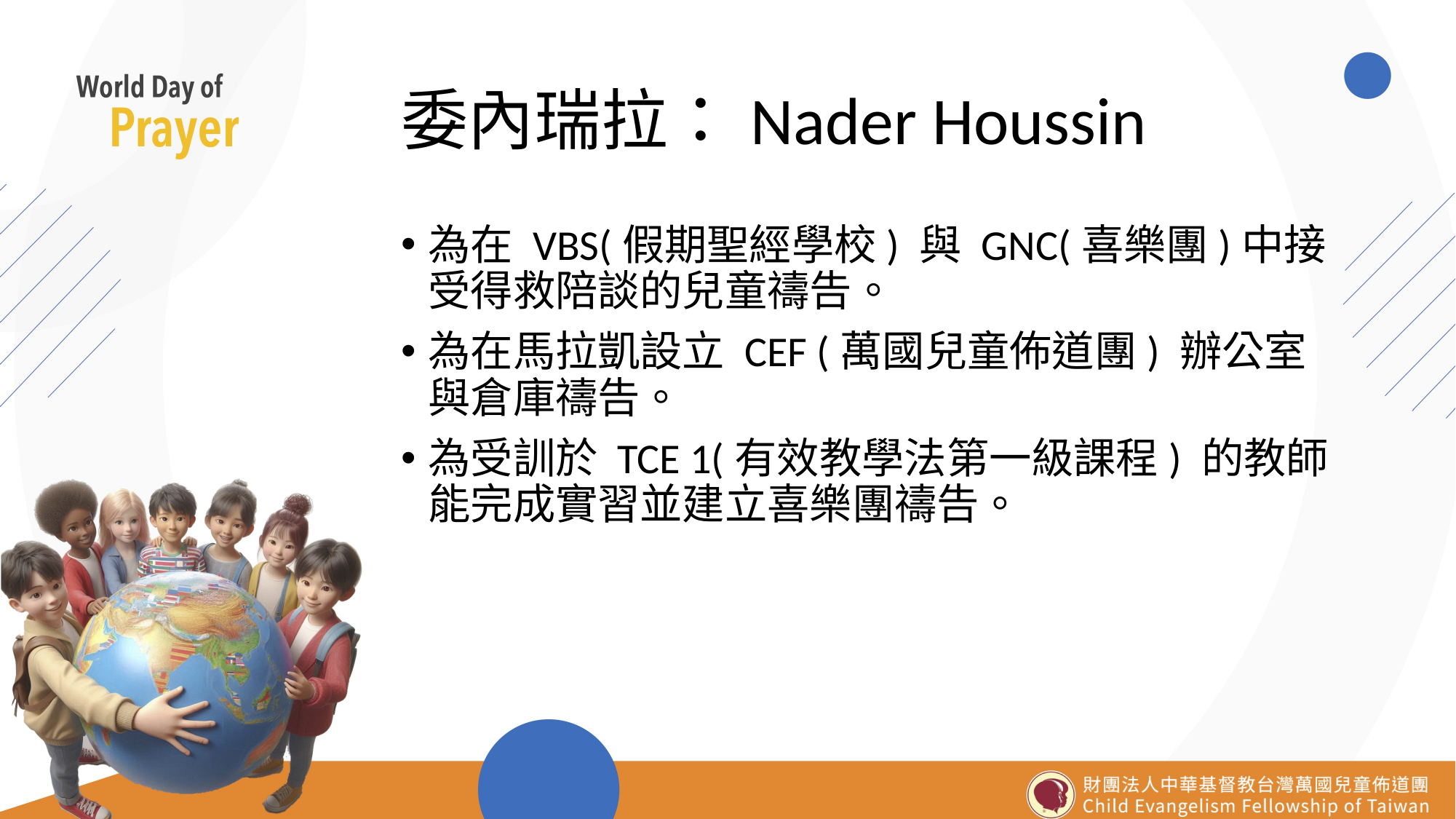

# 委內瑞拉：Nader Houssin
為在 VBS(假期聖經學校) 與 GNC(喜樂團)中接受得救陪談的兒童禱告。
為在馬拉凱設立 CEF (萬國兒童佈道團) 辦公室與倉庫禱告。
為受訓於 TCE 1(有效教學法第一級課程) 的教師能完成實習並建立喜樂團禱告。